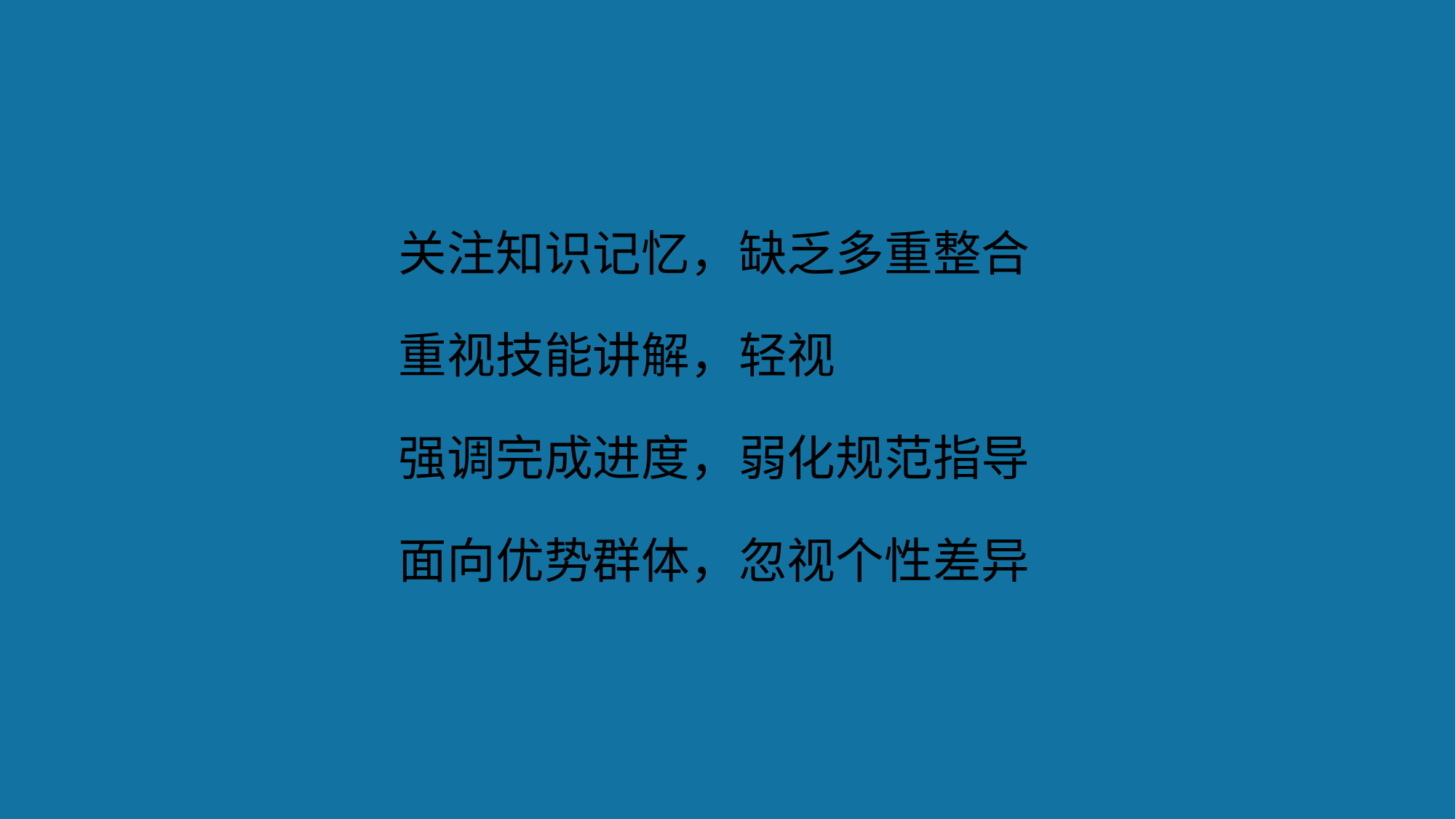

一轮复习主要误区
关注知识记忆，缺乏多重整合
重视技能讲解，轻视过程方法
强调完成进度，弱化规范指导
面向优势群体，忽视个性差异